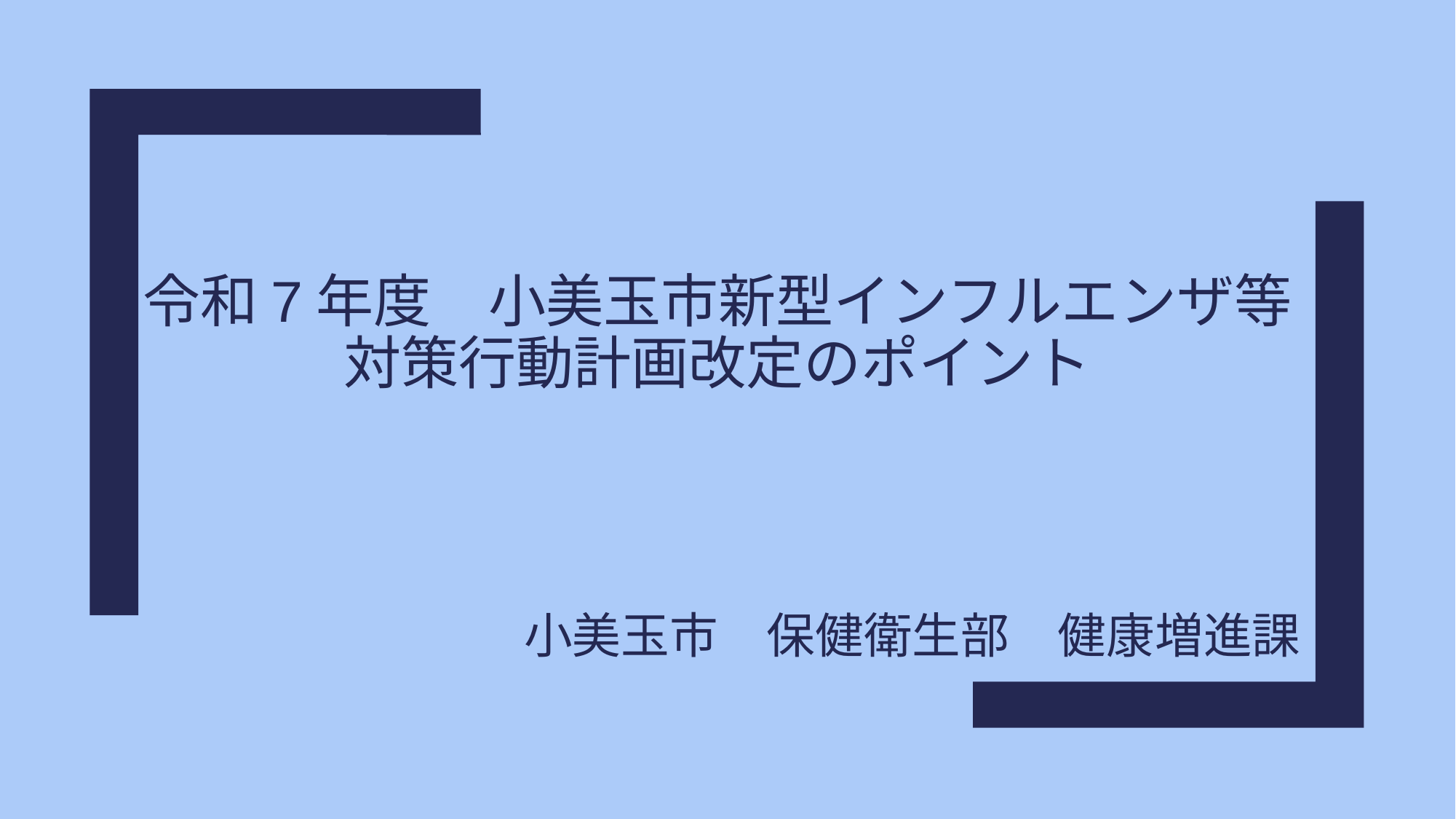

# 令和7年度　小美玉市新型インフルエンザ等 対策行動計画改定のポイント

　小美玉市　保健衛生部　健康増進課